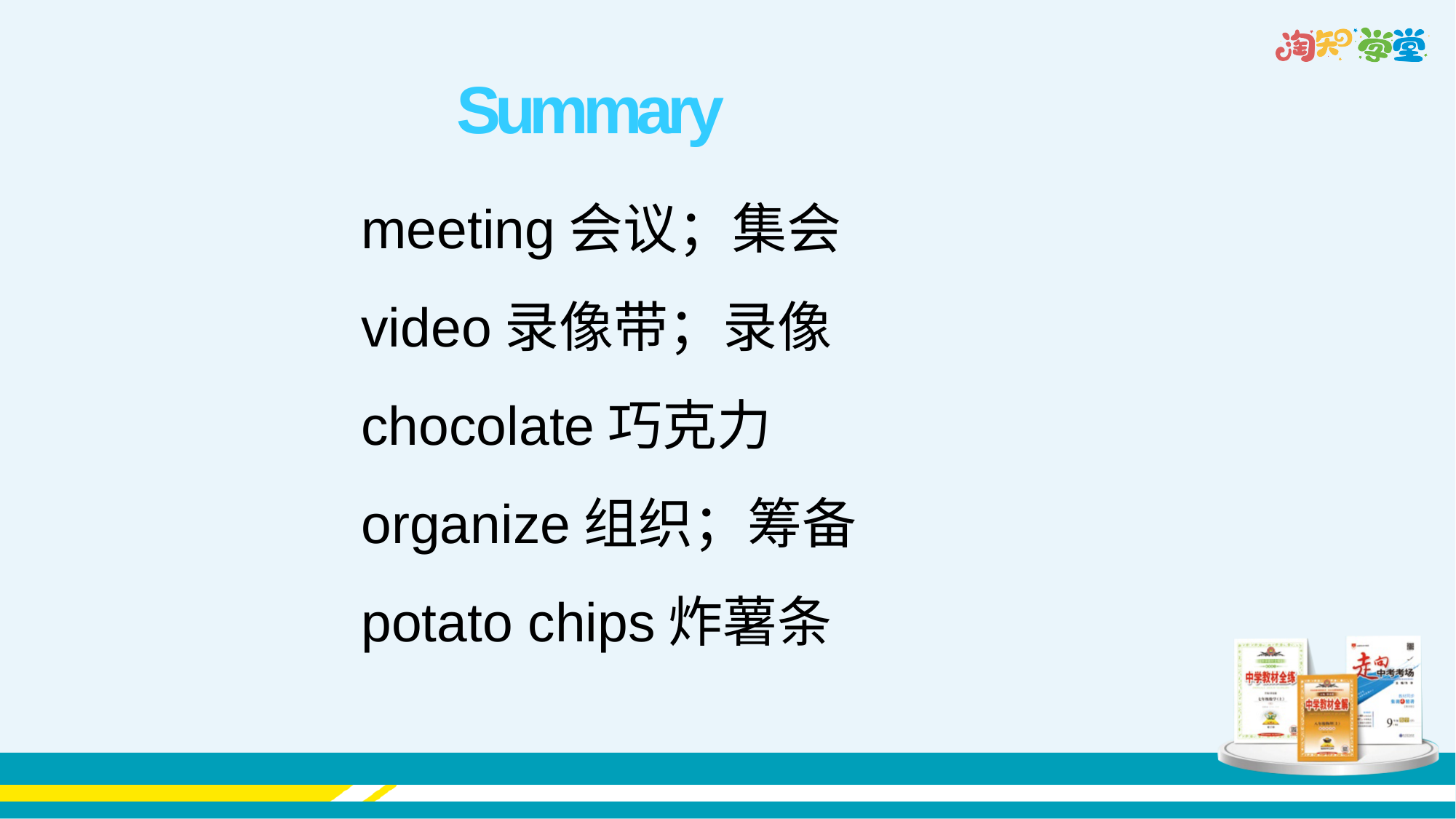

Summary
meeting会议；集会
video录像带；录像
chocolate巧克力
organize组织；筹备
potato chips炸薯条